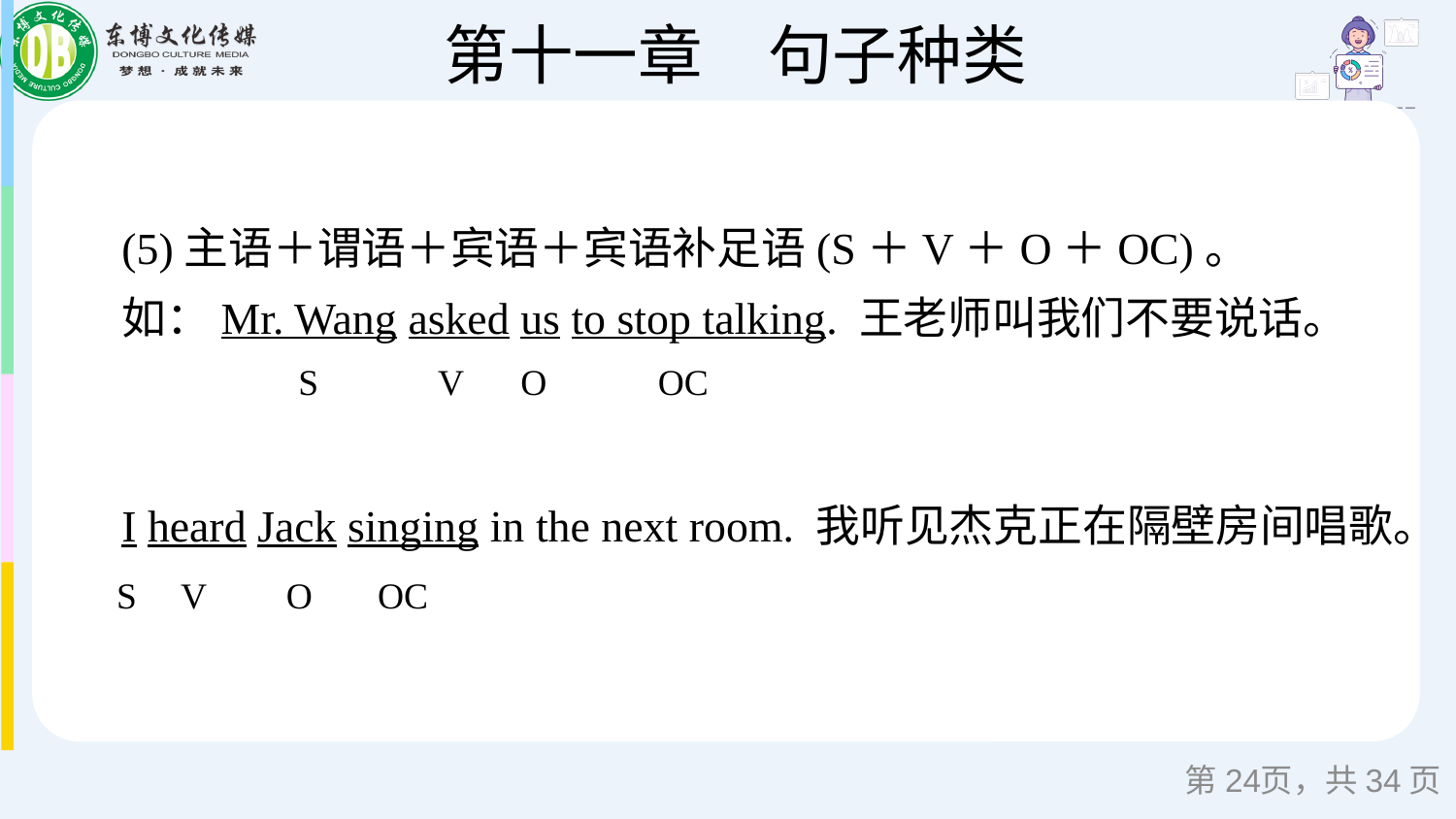

(5)主语＋谓语＋宾语＋宾语补足语(S＋V＋O＋OC)。
如：Mr. Wang asked us to stop talking. 王老师叫我们不要说话。

I heard Jack singing in the next room. 我听见杰克正在隔壁房间唱歌。
S
V
O
OC
S
V
O
OC
第24页，共34页